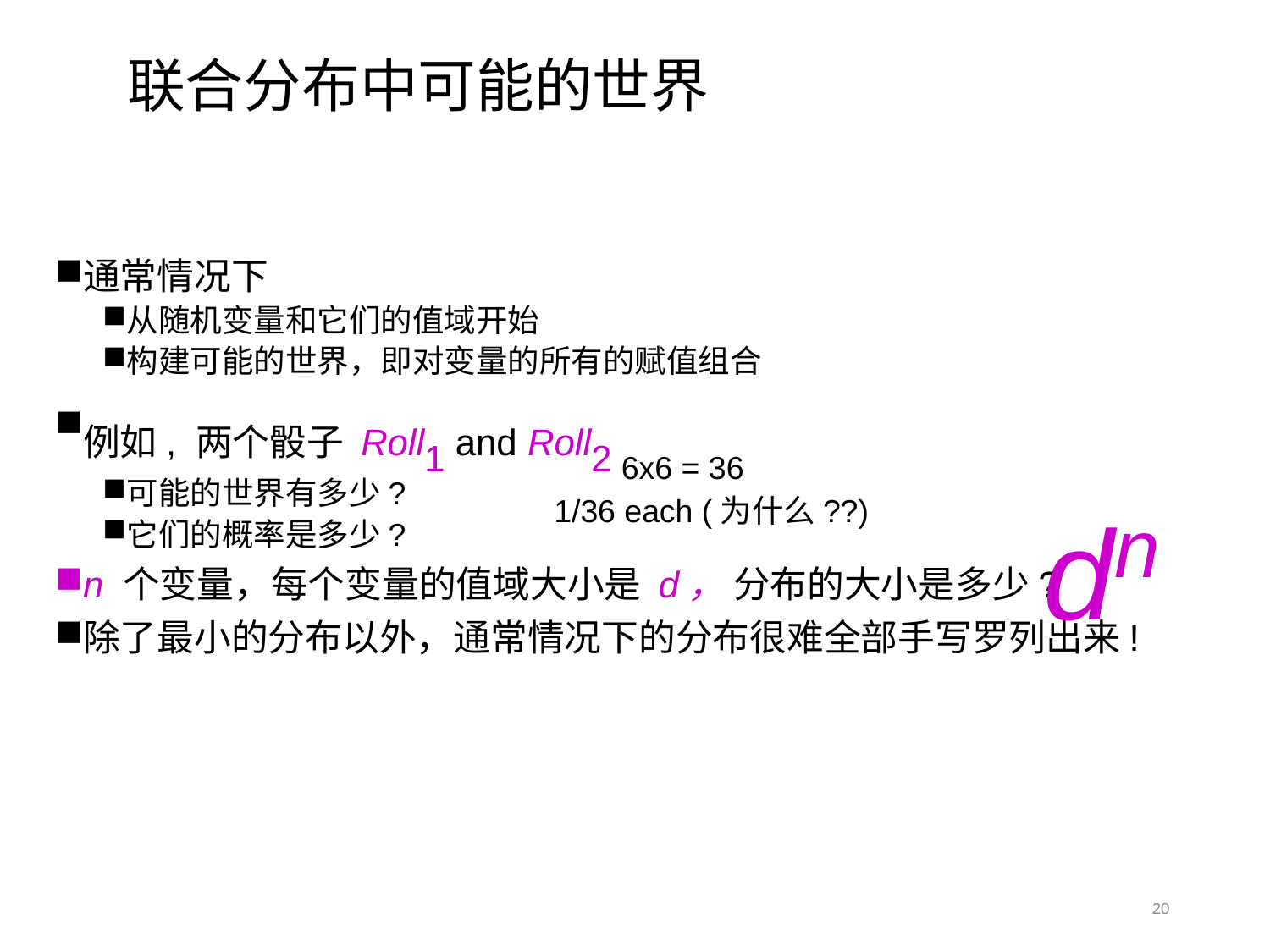

# 联合分布中可能的世界
通常情况下
从随机变量和它们的值域开始
构建可能的世界，即对变量的所有的赋值组合
例如, 两个骰子 Roll1 and Roll2
可能的世界有多少?
它们的概率是多少?
n 个变量，每个变量的值域大小是 d， 分布的大小是多少?
除了最小的分布以外，通常情况下的分布很难全部手写罗列出来!

6x6 = 36
dn
1/36 each (为什么??)
20